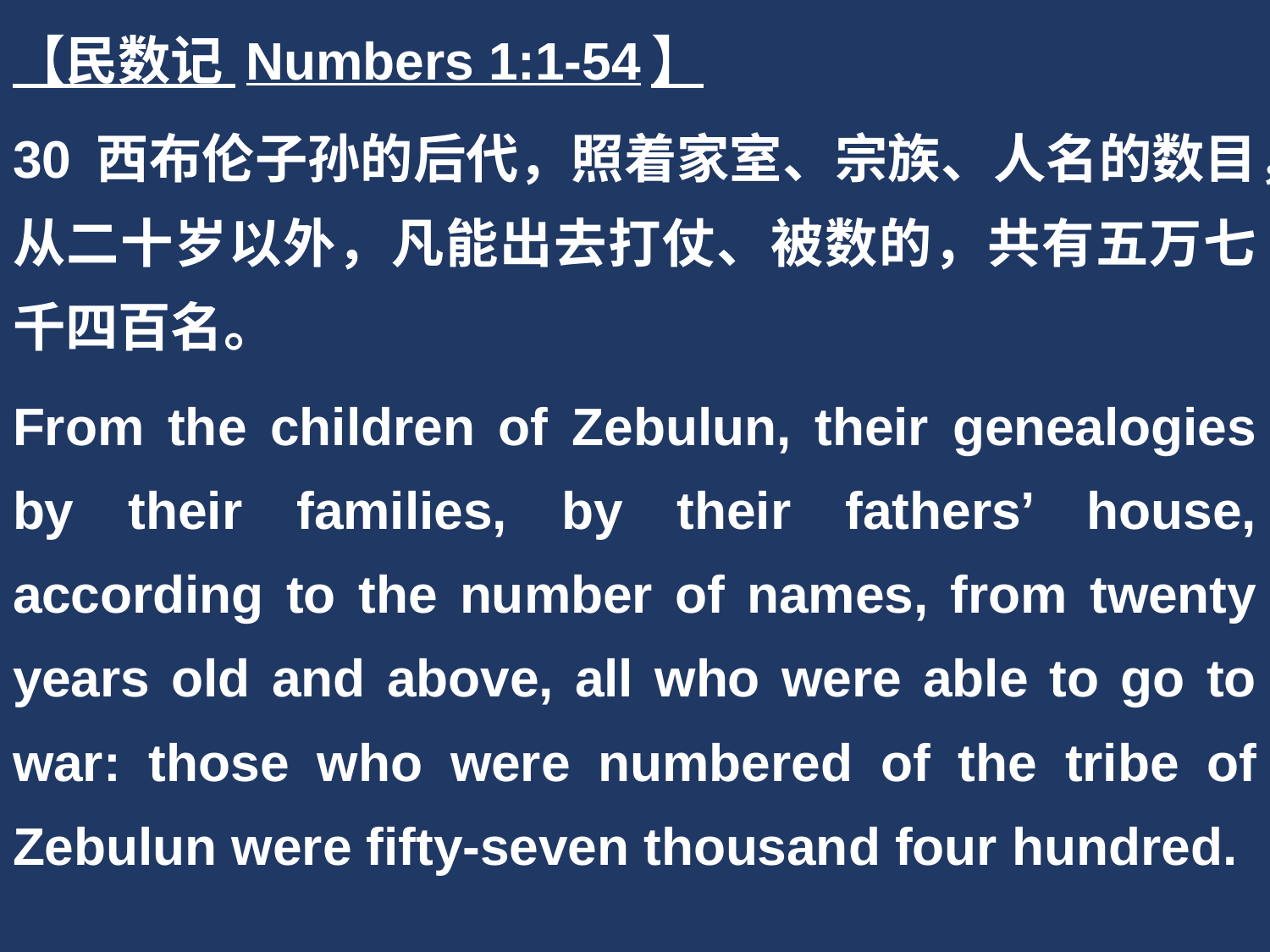

【民数记 Numbers 1:1-54】
30 西布伦子孙的后代，照着家室、宗族、人名的数目，从二十岁以外，凡能出去打仗、被数的，共有五万七千四百名。
From the children of Zebulun, their genealogies by their families, by their fathers’ house, according to the number of names, from twenty years old and above, all who were able to go to war: those who were numbered of the tribe of Zebulun were fifty-seven thousand four hundred.